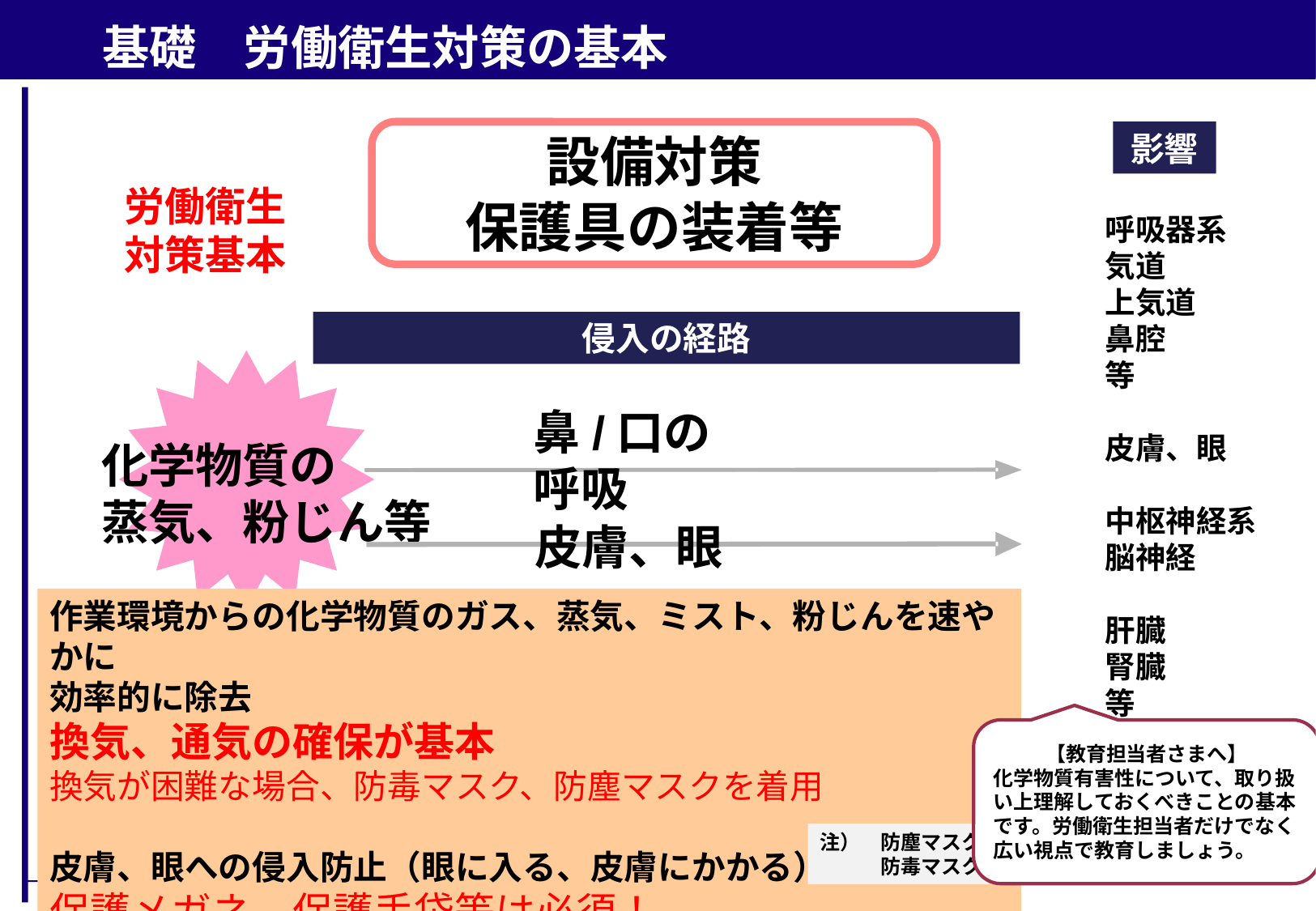

基礎　労働衛生対策の基本
影響
設備対策
保護具の装着等
労働衛生
対策基本
侵入の経路

化学物質の
蒸気、粉じん等
鼻/口の呼吸

作業環境からの化学物質のガス、蒸気、ミスト、粉じんを速やかに
効率的に除去
換気、通気の確保が基本
換気が困難な場合、防毒マスク、防塵マスクを着用

皮膚、眼への侵入防止（眼に入る、皮膚にかかる）
保護メガネ、保護手袋等は必須！
呼吸器系
気道
上気道
鼻腔
等

皮膚、眼

中枢神経系
脳神経

肝臓
腎臓
等
皮膚、眼

注）　防塵マスク：粉塵用
　　　防毒マスク：ガス，蒸気用
【教育担当者さまへ】
化学物質有害性について、取り扱い上理解しておくべきことの基本です。労働衛生担当者だけでなく広い視点で教育しましょう。